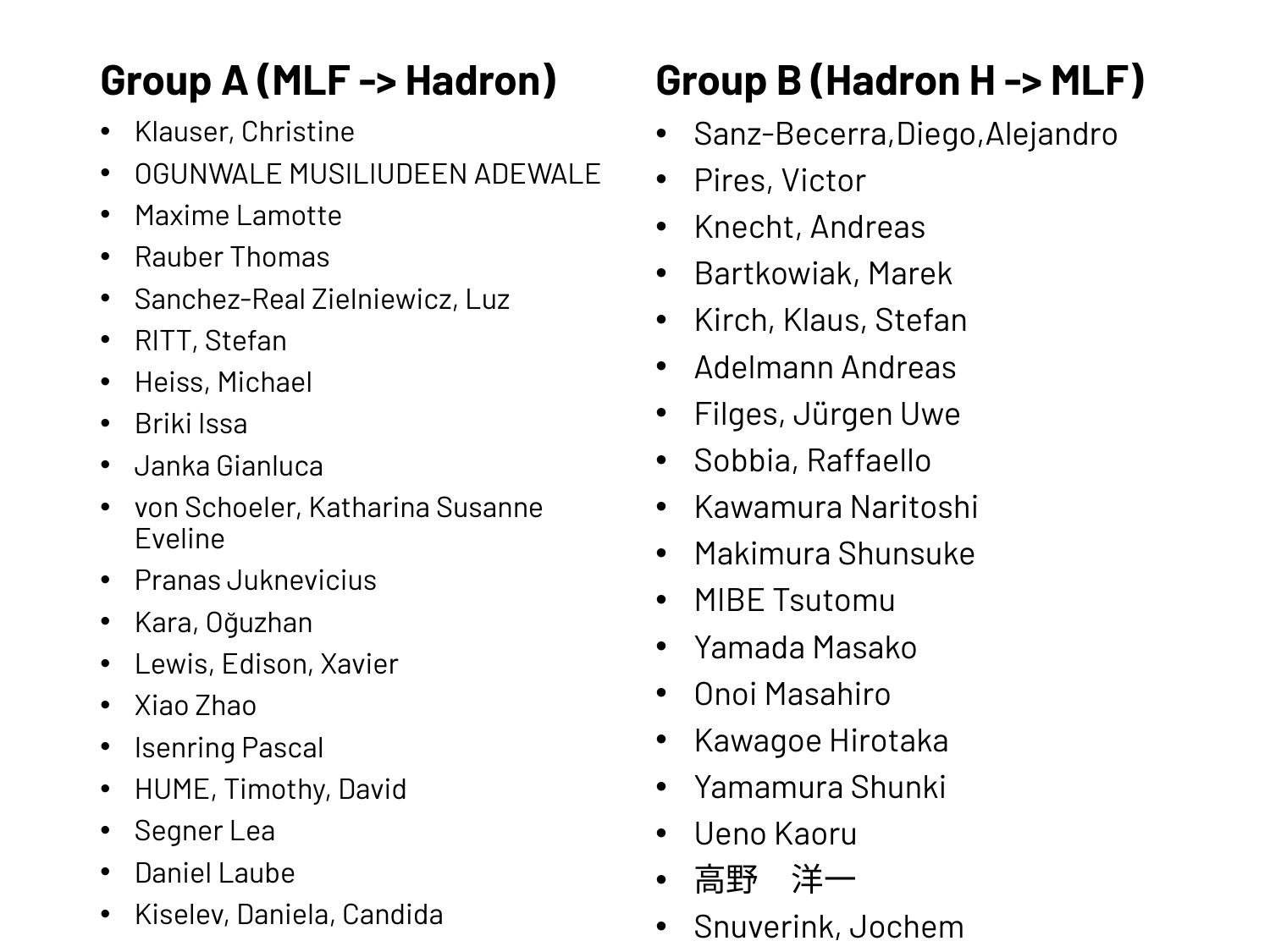

Group A (MLF -> Hadron)
Group B (Hadron H -> MLF)
Klauser, Christine
OGUNWALE MUSILIUDEEN ADEWALE
Maxime Lamotte
Rauber Thomas
Sanchez-Real Zielniewicz, Luz
RITT, Stefan
Heiss, Michael
Briki Issa
Janka Gianluca
von Schoeler, Katharina Susanne Eveline
Pranas Juknevicius
Kara, Oğuzhan
Lewis, Edison, Xavier
Xiao Zhao
Isenring Pascal
HUME, Timothy, David
Segner Lea
Daniel Laube
Kiselev, Daniela, Candida

Sanz-Becerra,Diego,Alejandro
Pires, Victor
Knecht, Andreas
Bartkowiak, Marek
Kirch, Klaus, Stefan
Adelmann Andreas
Filges, Jürgen Uwe
Sobbia, Raffaello
Kawamura Naritoshi
Makimura Shunsuke
MIBE Tsutomu
Yamada Masako
Onoi Masahiro
Kawagoe Hirotaka
Yamamura Shunki
Ueno Kaoru
高野　洋一
Snuverink, Jochem